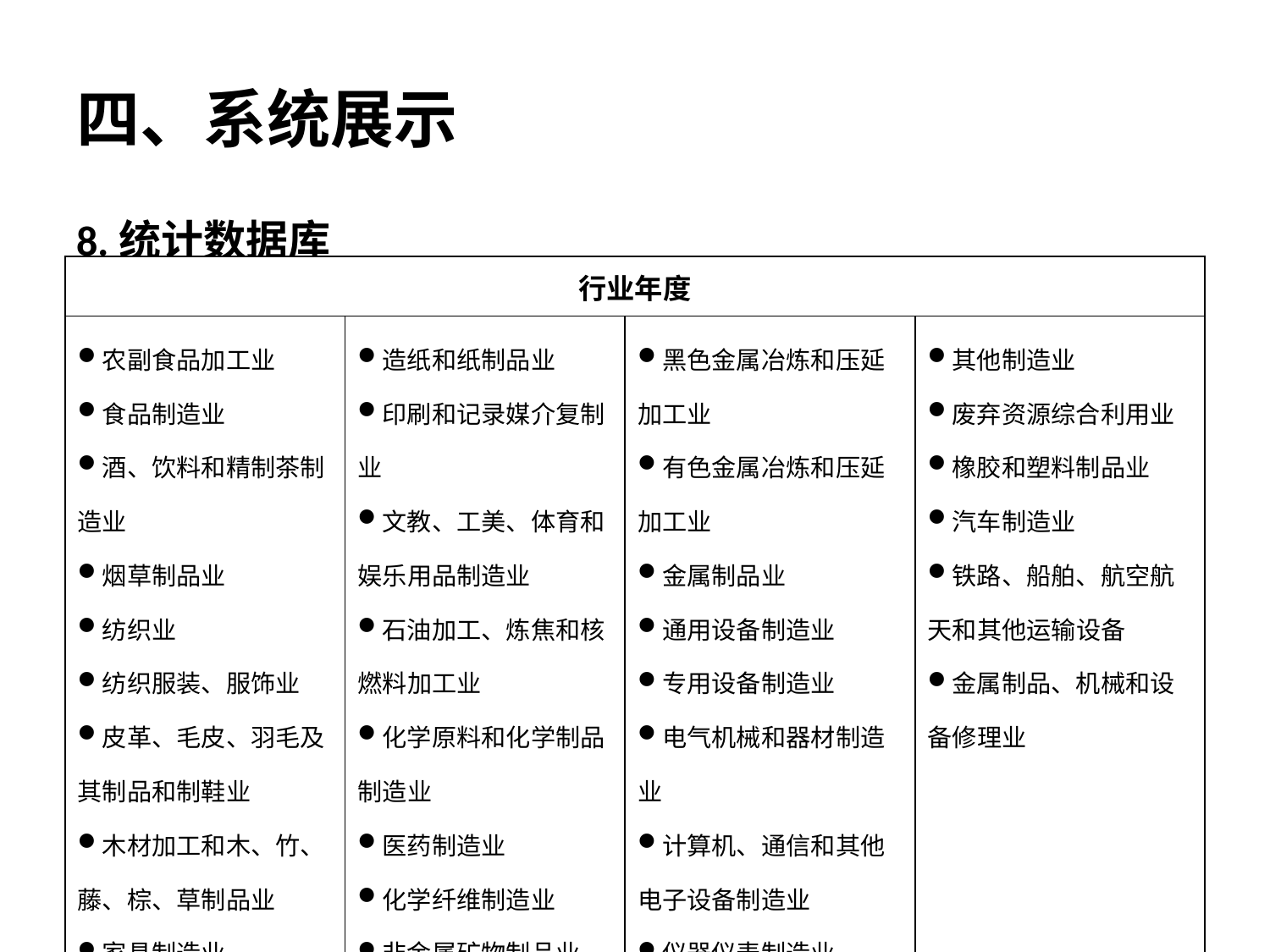

# 四、系统展示
8.统计数据库
| 行业年度 |  |  |  |
| --- | --- | --- | --- |
| 农副食品加工业 食品制造业 酒、饮料和精制茶制造业 烟草制品业 纺织业 纺织服装、服饰业 皮革、毛皮、羽毛及其制品和制鞋业 木材加工和木、竹、藤、棕、草制品业 家具制造业 | 造纸和纸制品业 印刷和记录媒介复制业 文教、工美、体育和娱乐用品制造业 石油加工、炼焦和核燃料加工业 化学原料和化学制品制造业 医药制造业 化学纤维制造业 非金属矿物制品业 | 黑色金属冶炼和压延加工业 有色金属冶炼和压延加工业 金属制品业 通用设备制造业 专用设备制造业 电气机械和器材制造业 计算机、通信和其他电子设备制造业 仪器仪表制造业 | 其他制造业 废弃资源综合利用业 橡胶和塑料制品业 汽车制造业 铁路、船舶、航空航天和其他运输设备 金属制品、机械和设备修理业 |